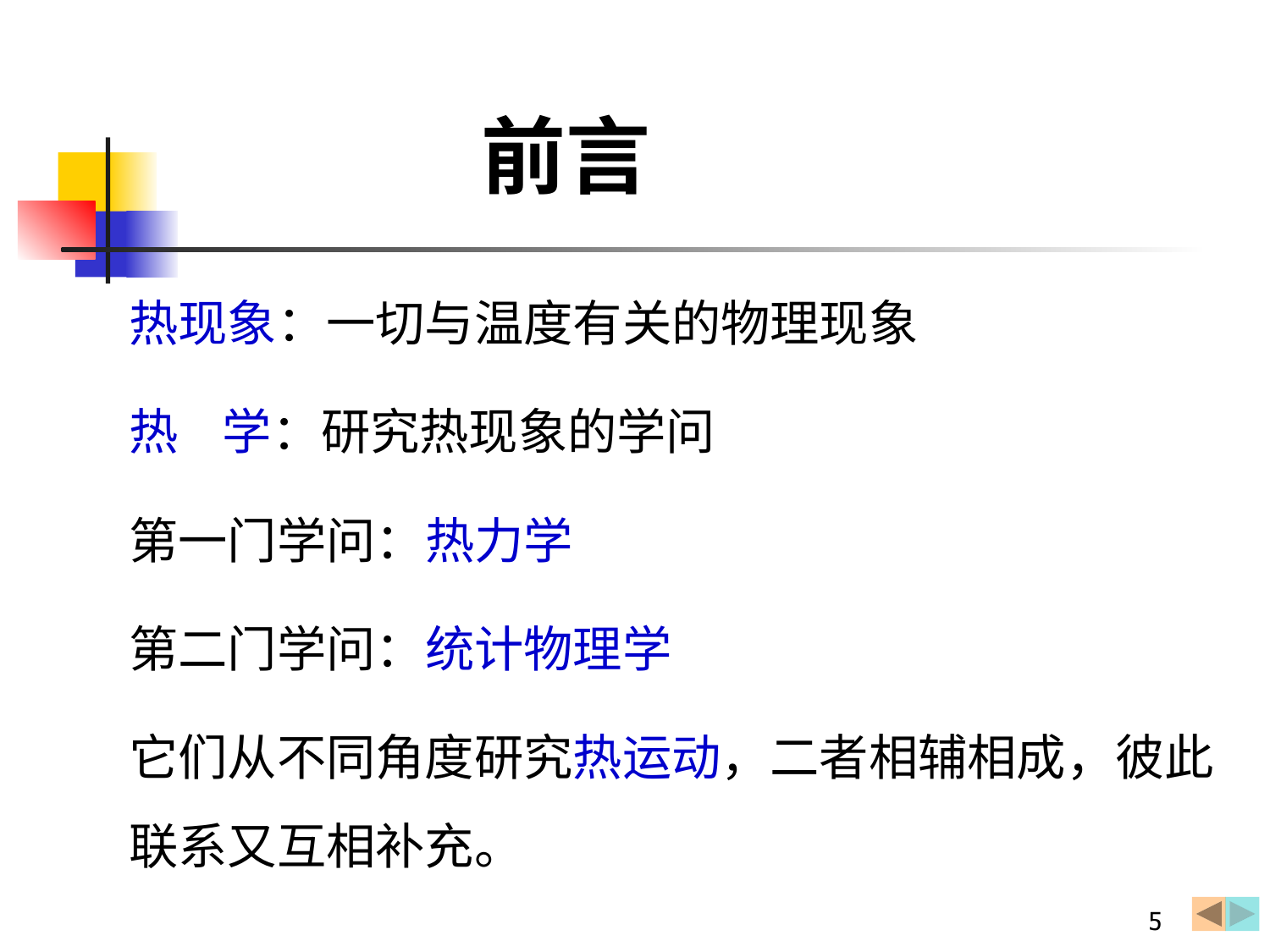

前言
热现象：一切与温度有关的物理现象
热    学：研究热现象的学问
第一门学问：热力学
第二门学问：统计物理学
它们从不同角度研究热运动，二者相辅相成，彼此联系又互相补充。
5